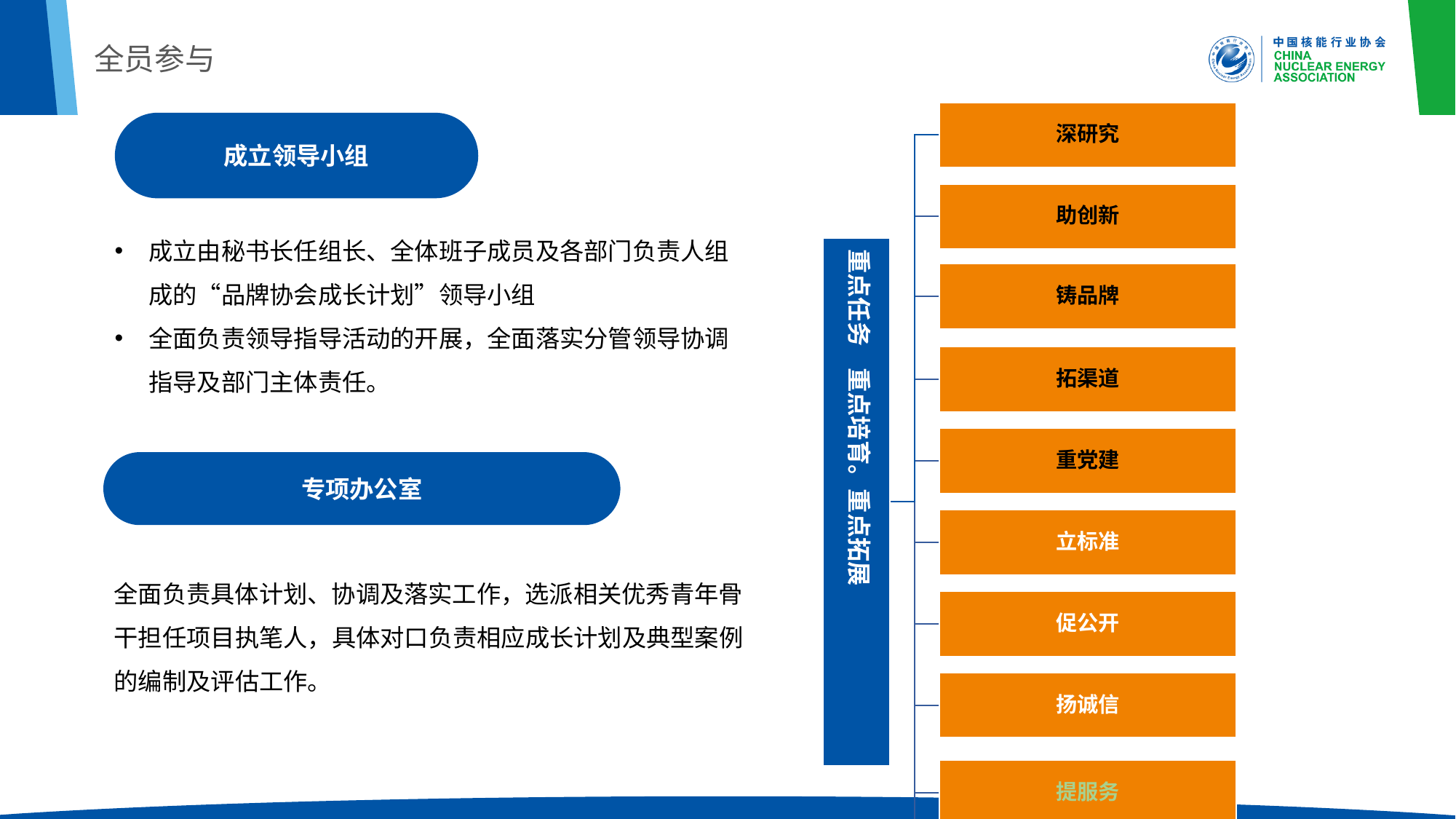

全员参与

深研究
助创新
铸品牌
拓渠道
重党建
立标准
促公开
扬诚信
提服务
搭桥梁
重点任务    重点培育。重点拓展
成立领导小组
成立由秘书长任组长、全体班子成员及各部门负责人组成的“品牌协会成长计划”领导小组
全面负责领导指导活动的开展，全面落实分管领导协调指导及部门主体责任。

专项办公室
全面负责具体计划、协调及落实工作，选派相关优秀青年骨干担任项目执笔人，具体对口负责相应成长计划及典型案例的编制及评估工作。